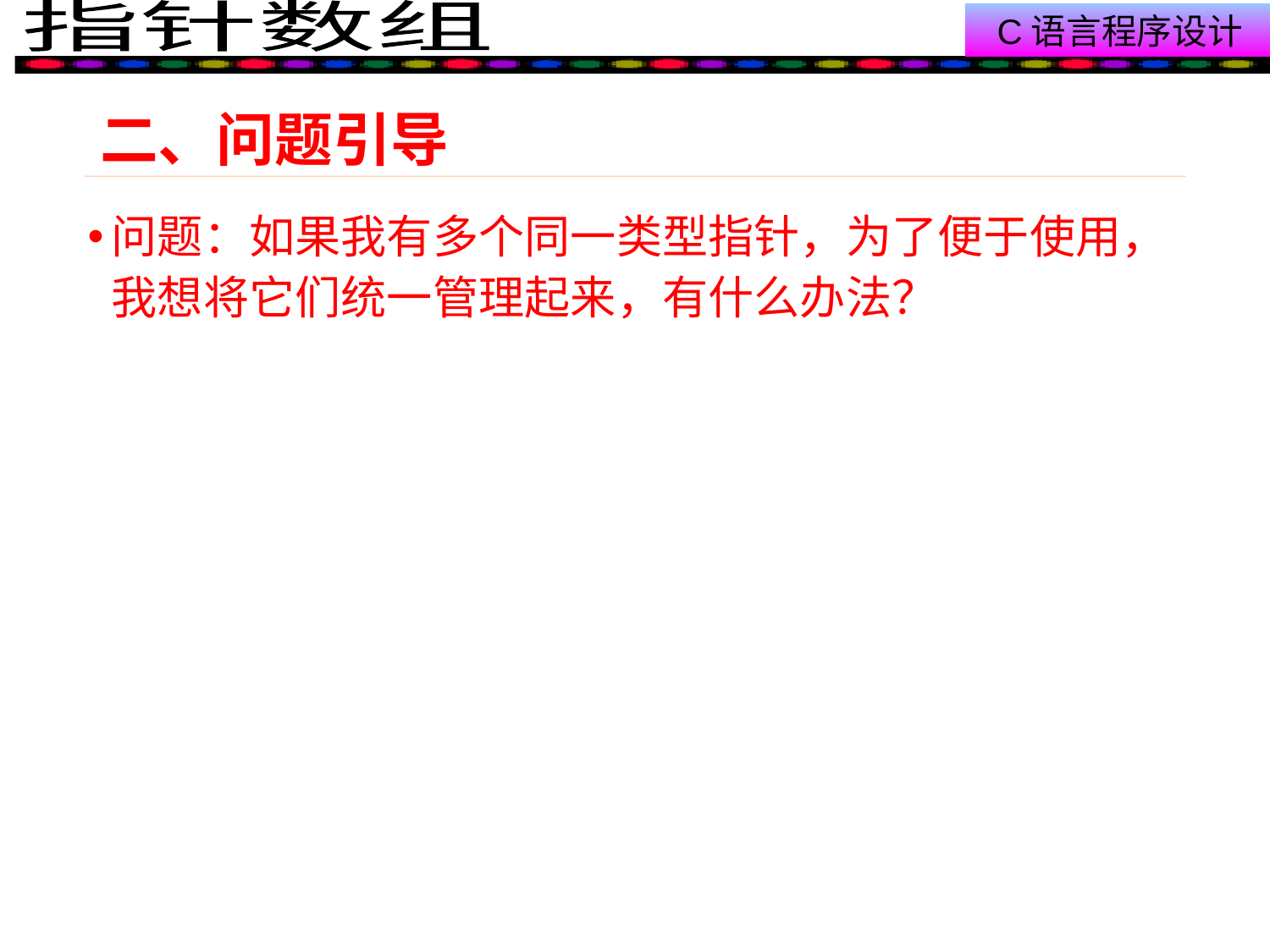

# 二、问题引导
问题：如果我有多个同一类型指针，为了便于使用，我想将它们统一管理起来，有什么办法？